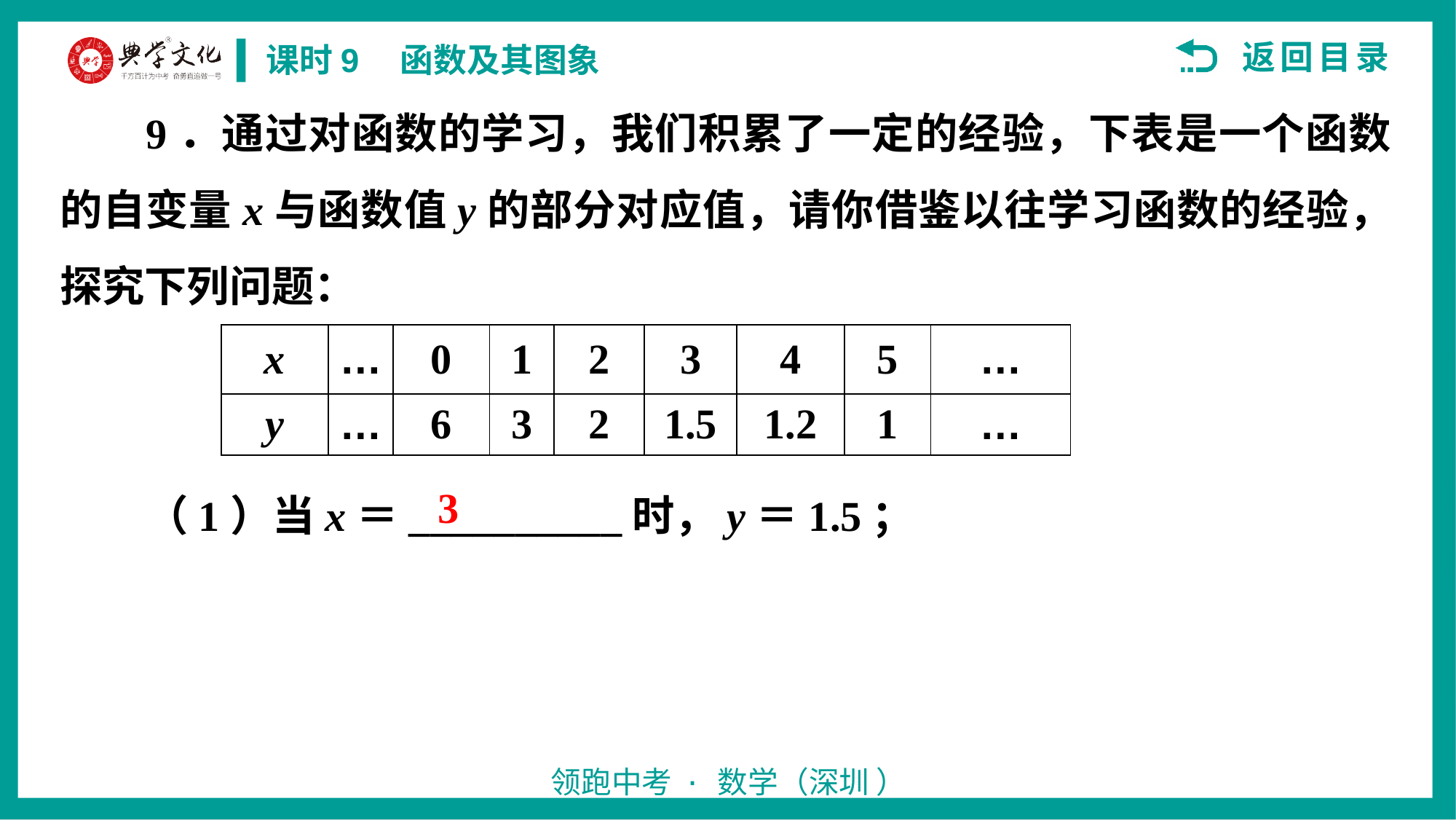

9．通过对函数的学习，我们积累了一定的经验，下表是一个函数的自变量x与函数值y的部分对应值，请你借鉴以往学习函数的经验，探究下列问题：

（1）当x＝__________时，y＝1.5；
| x | … | 0 | 1 | 2 | 3 | 4 | 5 | … |
| --- | --- | --- | --- | --- | --- | --- | --- | --- |
| y | … | 6 | 3 | 2 | 1.5 | 1.2 | 1 | … |
3